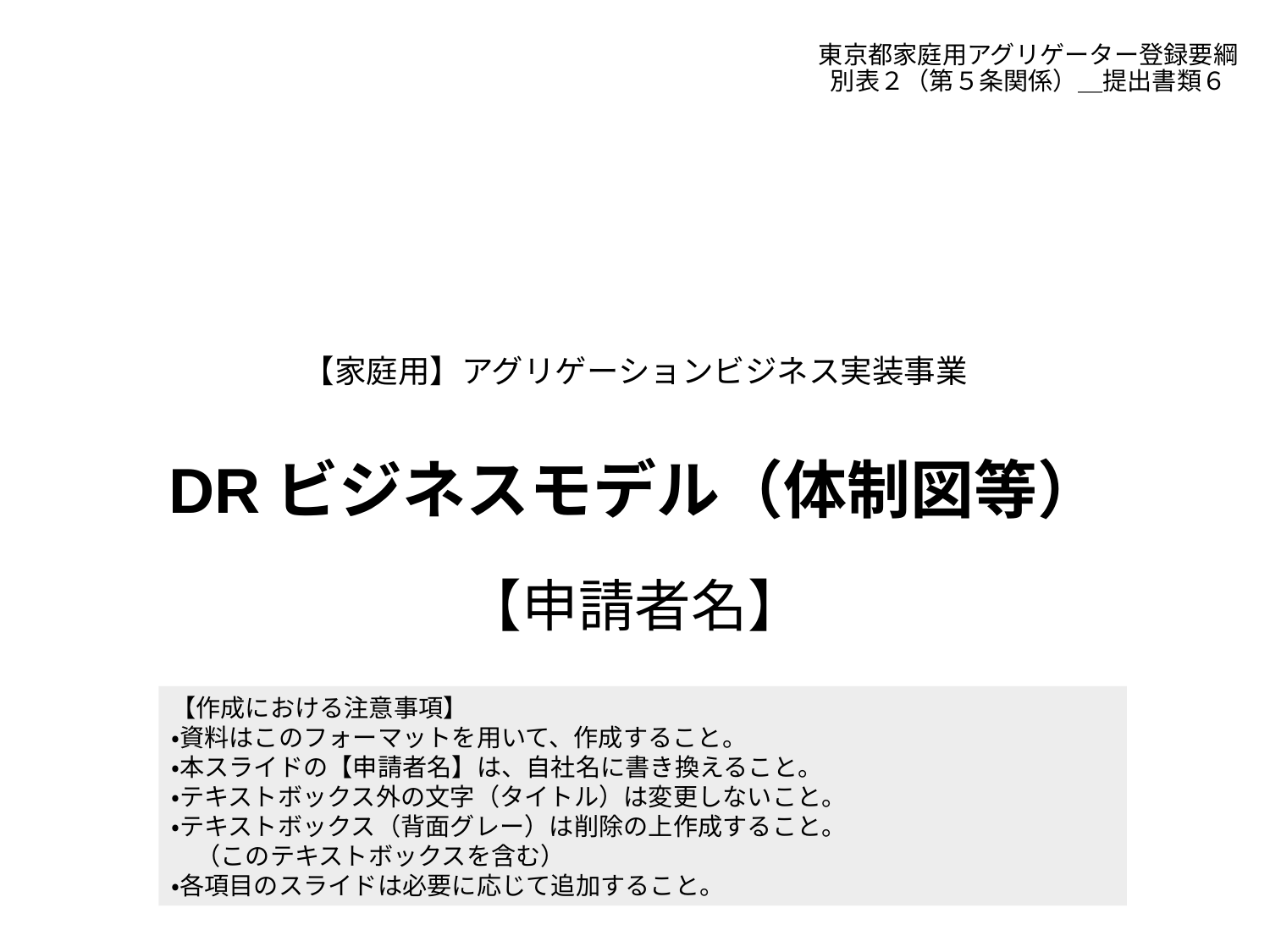

東京都家庭用アグリゲーター登録要綱
別表２（第５条関係）＿提出書類６
# 【家庭用】アグリゲーションビジネス実装事業 DRビジネスモデル（体制図等）
【申請者名】
【作成における注意事項】
・資料はこのフォーマットを用いて、作成すること。
・本スライドの【申請者名】は、自社名に書き換えること。
・テキストボックス外の文字（タイトル）は変更しないこと。
・テキストボックス（背面グレー）は削除の上作成すること。
　（このテキストボックスを含む）
・各項目のスライドは必要に応じて追加すること。